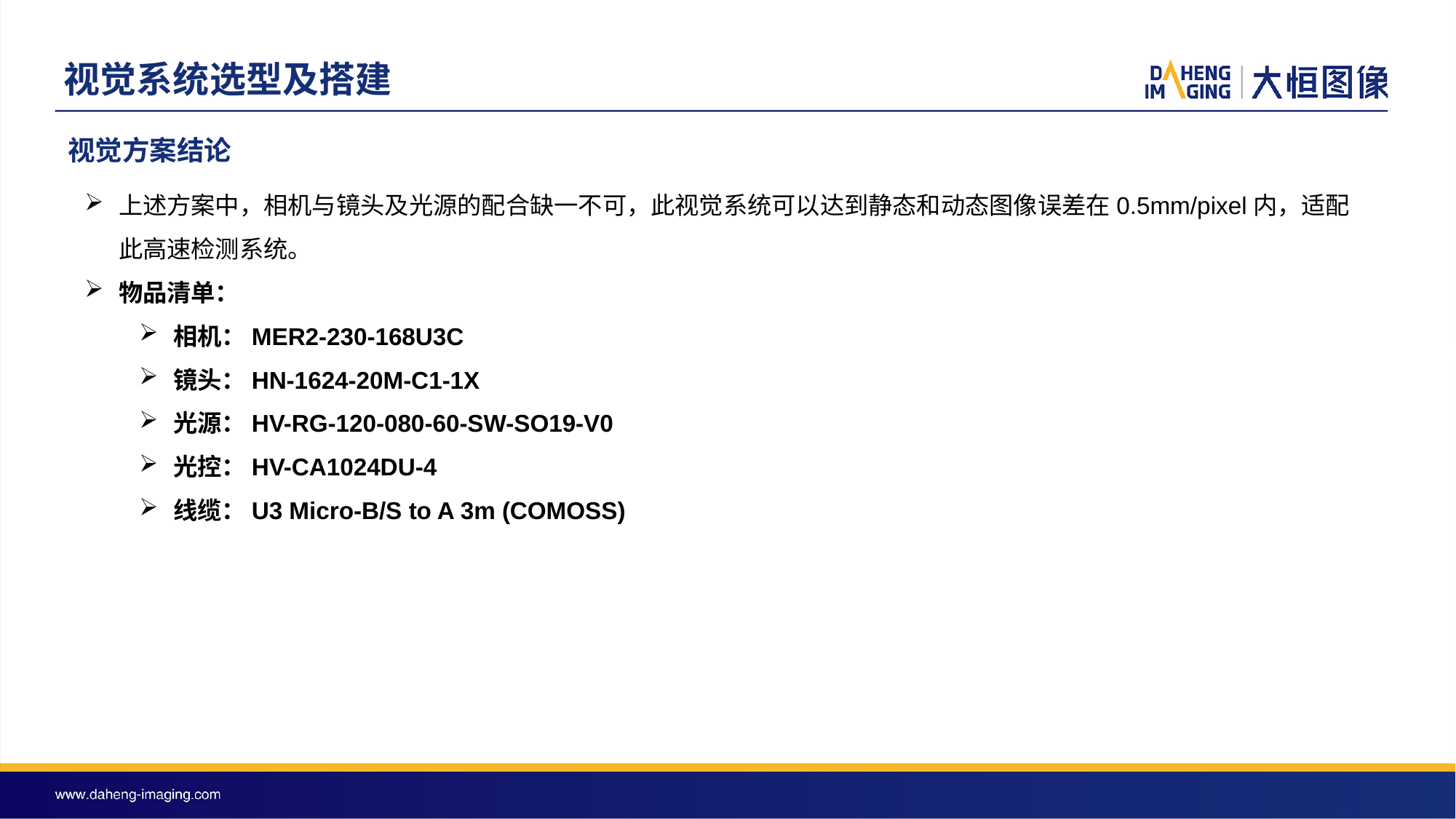

# 视觉系统选型及搭建
视觉方案结论
上述方案中，相机与镜头及光源的配合缺一不可，此视觉系统可以达到静态和动态图像误差在0.5mm/pixel内，适配此高速检测系统。
物品清单：
相机：MER2-230-168U3C
镜头：HN-1624-20M-C1-1X
光源：HV-RG-120-080-60-SW-SO19-V0
光控：HV-CA1024DU-4
线缆：U3 Micro-B/S to A 3m (COMOSS)